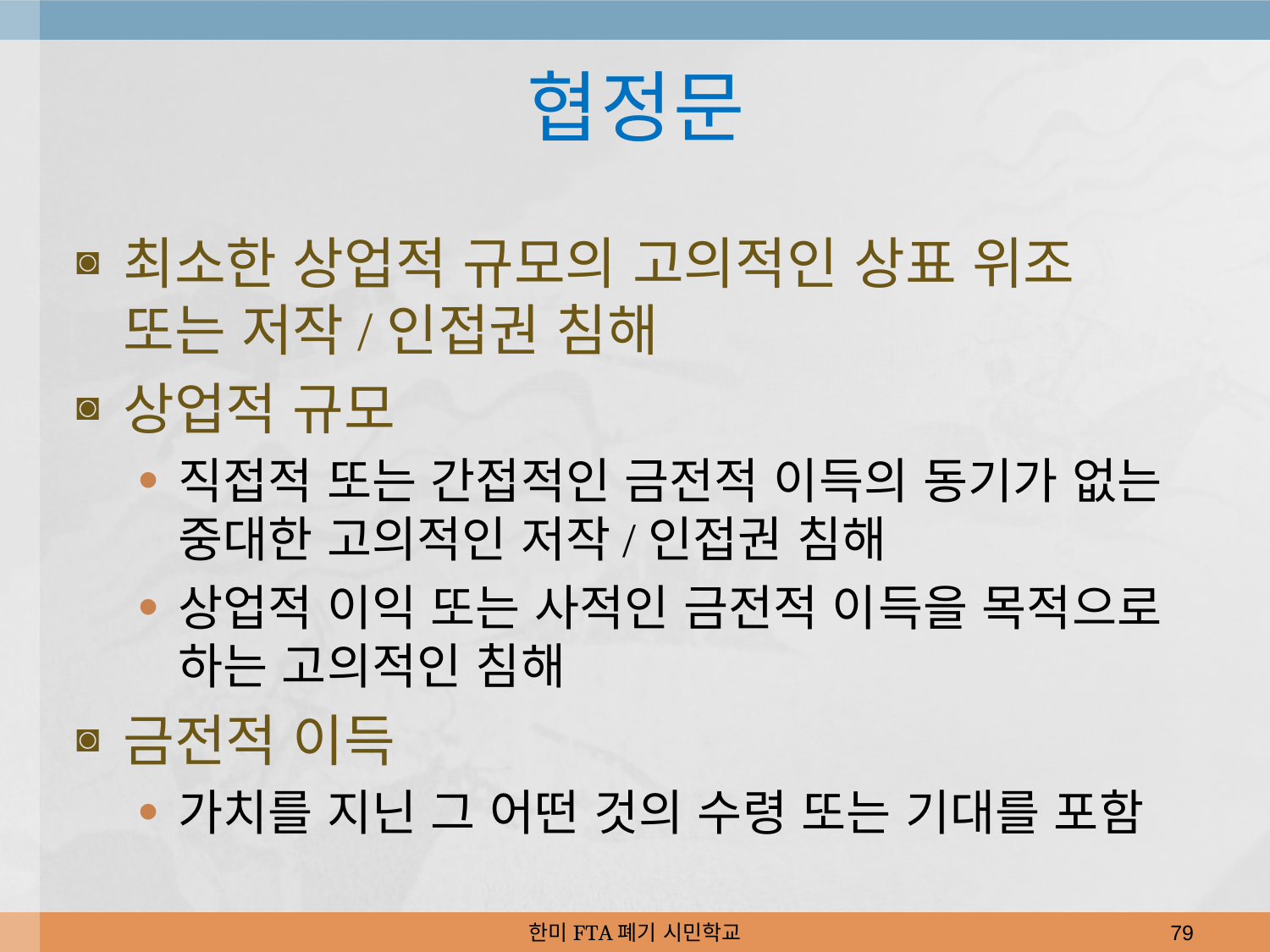

# 협정문
최소한 상업적 규모의 고의적인 상표 위조 또는 저작/인접권 침해
상업적 규모
직접적 또는 간접적인 금전적 이득의 동기가 없는 중대한 고의적인 저작/인접권 침해
상업적 이익 또는 사적인 금전적 이득을 목적으로 하는 고의적인 침해
금전적 이득
가치를 지닌 그 어떤 것의 수령 또는 기대를 포함
한미FTA폐기 시민학교
79